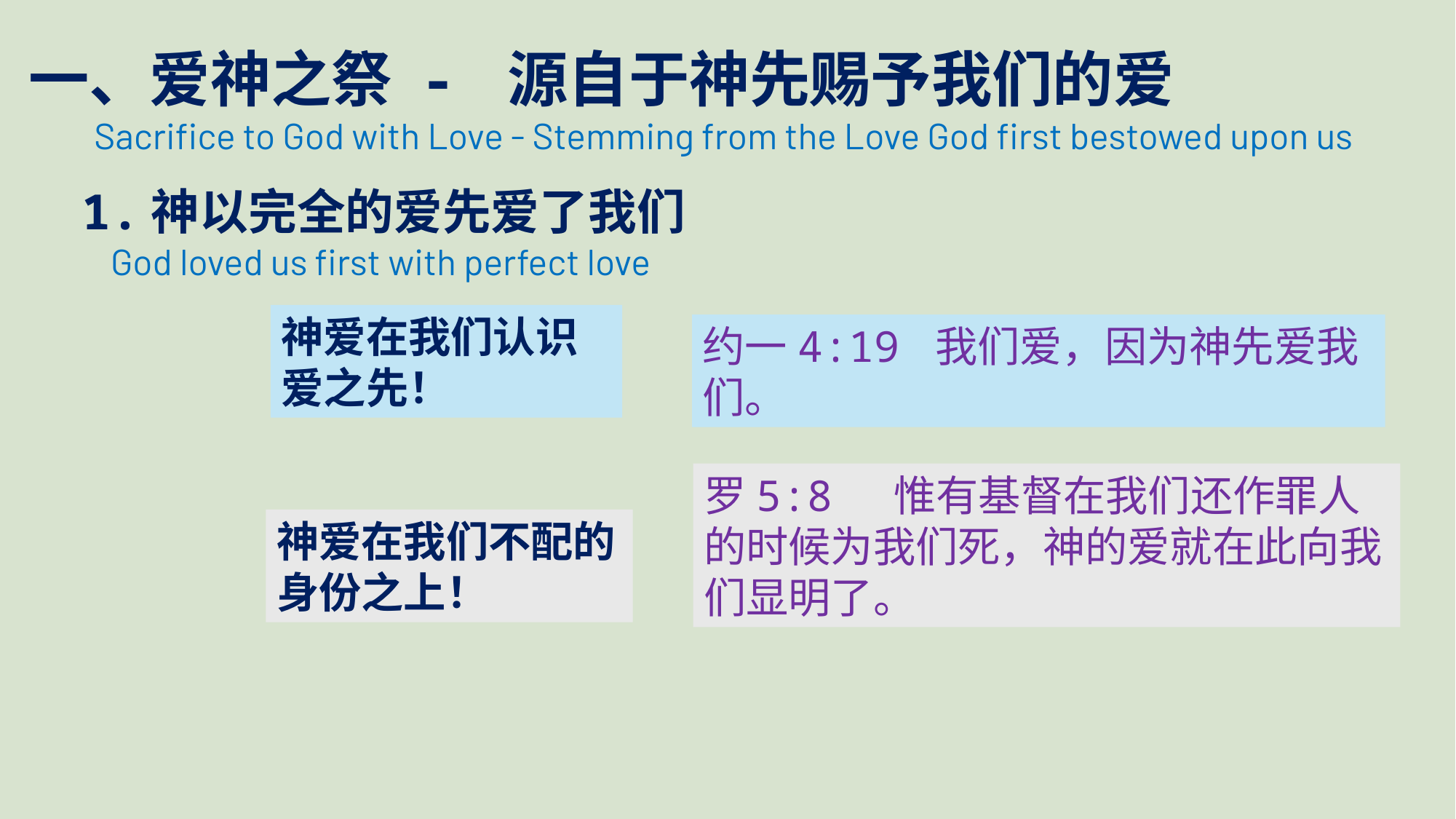

一、爱神之祭 - 源自于神先赐予我们的爱
         Sacrifice to God with Love - Stemming from the Love God first bestowed upon us
1.神以完全的爱先爱了我们
    God loved us first with perfect love
神爱在我们认识爱之先！
约一4:19 我们爱，因为神先爱我们。
罗5:8  惟有基督在我们还作罪人的时候为我们死，神的爱就在此向我们显明了。
神爱在我们不配的
身份之上！